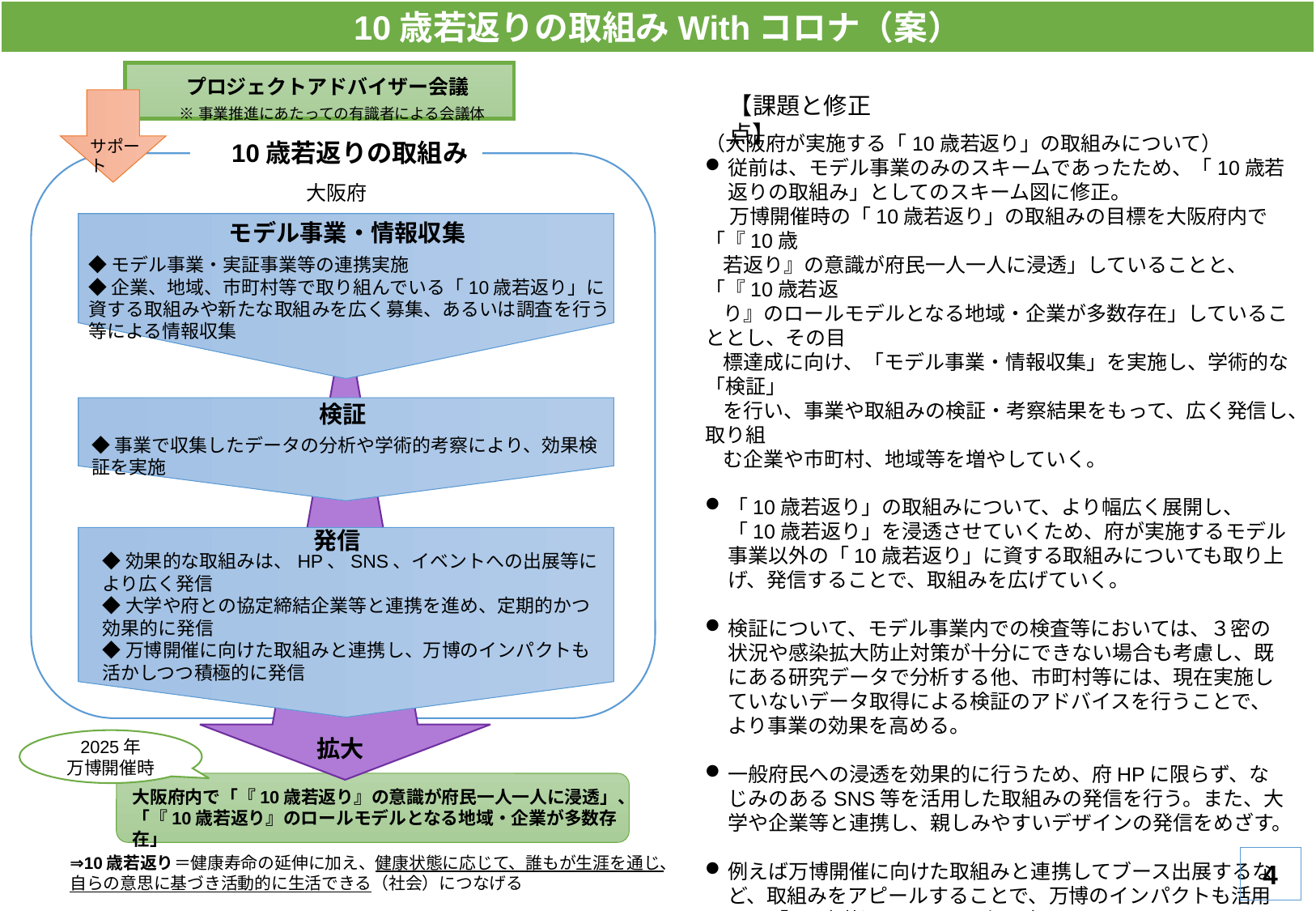

10歳若返りの取組みWithコロナ（案）
プロジェクトアドバイザー会議

※事業推進にあたっての有識者による会議体
サポート
【課題と修正点】
（大阪府が実施する「10歳若返り」の取組みについて）
従前は、モデル事業のみのスキームであったため、「10歳若返りの取組み」としてのスキーム図に修正。
　 万博開催時の「10歳若返り」の取組みの目標を大阪府内で「『10歳
   若返り』の意識が府民一人一人に浸透」していることと、「『10歳若返
   り』のロールモデルとなる地域・企業が多数存在」していることとし、その目
   標達成に向け、「モデル事業・情報収集」を実施し、学術的な「検証」
   を行い、事業や取組みの検証・考察結果をもって、広く発信し、取り組
   む企業や市町村、地域等を増やしていく。

「10歳若返り」の取組みについて、より幅広く展開し、「10歳若返り」を浸透させていくため、府が実施するモデル事業以外の「10歳若返り」に資する取組みについても取り上げ、発信することで、取組みを広げていく。

検証について、モデル事業内での検査等においては、３密の状況や感染拡大防止対策が十分にできない場合も考慮し、既にある研究データで分析する他、市町村等には、現在実施していないデータ取得による検証のアドバイスを行うことで、より事業の効果を高める。

一般府民への浸透を効果的に行うため、府HPに限らず、なじみのあるSNS等を活用した取組みの発信を行う。また、大学や企業等と連携し、親しみやすいデザインの発信をめざす。

例えば万博開催に向けた取組みと連携してブース出展するなど、取組みをアピールすることで、万博のインパクトも活用し、「10歳若返り」への関心を高める。

プロジェクトアドバイザー会議については、モデル事業のみならず、10歳若返りの取組み全体の意見・サポートをいただく。

　10歳若返りの取組み

大阪府
モデル事業・情報収集

◆モデル事業・実証事業等の連携実施
◆企業、地域、市町村等で取り組んでいる「10歳若返り」に資する取組みや新たな取組みを広く募集、あるいは調査を行う等による情報収集

検証

◆事業で収集したデータの分析や学術的考察により、効果検証を実施
発信
◆効果的な取組みは、HP、SNS、イベントへの出展等により広く発信
◆大学や府との協定締結企業等と連携を進め、定期的かつ効果的に発信
◆万博開催に向けた取組みと連携し、万博のインパクトも活かしつつ積極的に発信
拡大
2025年
万博開催時

大阪府内で「『10歳若返り』の意識が府民一人一人に浸透」、
「『10歳若返り』のロールモデルとなる地域・企業が多数存在」
⇒10歳若返り＝健康寿命の延伸に加え、健康状態に応じて、誰もが生涯を通じ、自らの意思に基づき活動的に生活できる（社会）につなげる
4